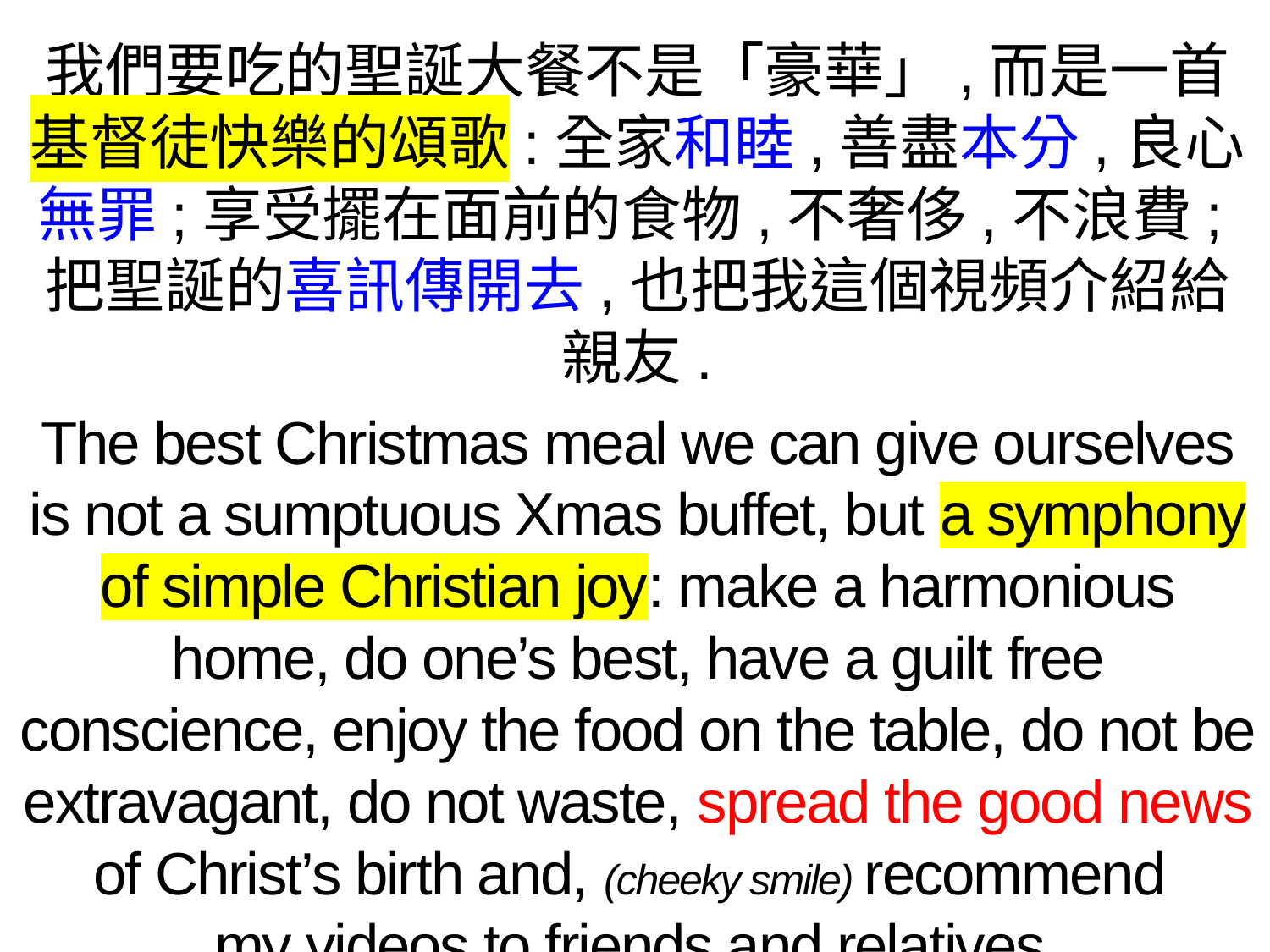

我們要吃的聖誕大餐不是「豪華」,而是一首
基督徒快樂的頌歌:全家和睦,善盡本分,良心無罪;享受擺在面前的食物,不奢侈,不浪費;把聖誕的喜訊傳開去,也把我這個視頻介紹給親友.
The best Christmas meal we can give ourselves is not a sumptuous Xmas buffet, but a symphony of simple Christian joy: make a harmonious home, do one’s best, have a guilt free conscience, enjoy the food on the table, do not be extravagant, do not waste, spread the good news of Christ’s birth and, (cheeky smile) recommend
my videos to friends and relatives.